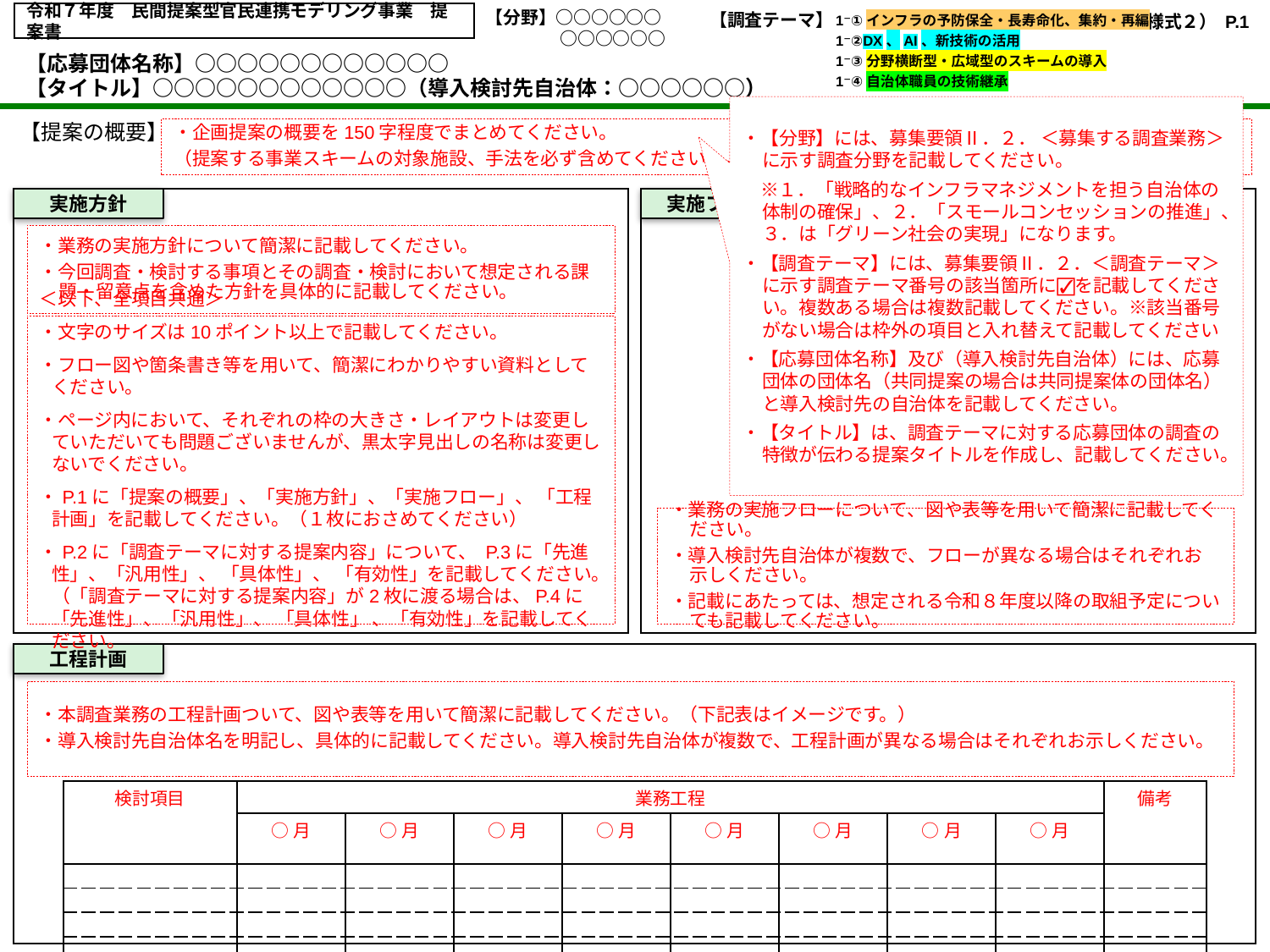

令和７年度　民間提案型官民連携モデリング事業　提案書
（様式２） P.1
【分野】○○○○○○
　　　　 ○○○○○○
２．スモールコンセッションの推進
# 【調査テーマ】
1⁻①インフラの予防保全・長寿命化、集約・再編
1⁻②DX、AI、新技術の活用
1⁻③分野横断型・広域型のスキームの導入
1⁻④自治体職員の技術継承
2⁻①バンドリング（複数施設を一括して事業化）
2⁻②新たな資金調達手法の活用
【応募団体名称】○○○○○○○○○○○○
【タイトル】○○○○○○○○○○○○（導入検討先自治体：○○○○○○）
３．グリーン社会の実現
・【分野】には、募集要領Ⅱ．２． ＜募集する調査業務＞に示す調査分野を記載してください。
　※１．「戦略的なインフラマネジメントを担う自治体の体制の確保」、２．「スモールコンセッションの推進」、３．は「グリーン社会の実現」になります。
・【調査テーマ】には、募集要領Ⅱ．２．＜調査テーマ＞に示す調査テーマ番号の該当箇所に☑を記載してください。複数ある場合は複数記載してください。※該当番号がない場合は枠外の項目と入れ替えて記載してください
・【応募団体名称】及び（導入検討先自治体）には、応募団体の団体名（共同提案の場合は共同提案体の団体名）と導入検討先の自治体を記載してください。
・【タイトル】は、調査テーマに対する応募団体の調査の特徴が伝わる提案タイトルを作成し、記載してください。
【提案の概要】
3⁻①新技術の活用
3⁻②官と民の共働
・企画提案の概要を150字程度でまとめてください。
（提案する事業スキームの対象施設、手法を必ず含めてください）。

実施方針

実施フロー
・業務の実施方針について簡潔に記載してください。
・今回調査・検討する事項とその調査・検討において想定される課題・留意点を含めた方針を具体的に記載してください。
＜以下、全項目共通＞
・文字のサイズは10ポイント以上で記載してください。
・フロー図や箇条書き等を用いて、簡潔にわかりやすい資料としてください。
・ページ内において、それぞれの枠の大きさ・レイアウトは変更していただいても問題ございませんが、黒太字見出しの名称は変更しないでください。
・P.1に「提案の概要」、「実施方針」、「実施フロー」、 「工程計画」を記載してください。（１枚におさめてください）
・P.2に「調査テーマに対する提案内容」について、 P.3に「先進性」、「汎用性」、 「具体性」、 「有効性」を記載してください。（「調査テーマに対する提案内容」が2枚に渡る場合は、P.4に「先進性」、「汎用性」、 「具体性」 、「有効性」を記載してください。
・業務の実施フローについて、図や表等を用いて簡潔に記載してください。
・導入検討先自治体が複数で、フローが異なる場合はそれぞれお示しください。
・記載にあたっては、想定される令和８年度以降の取組予定についても記載してください。

工程計画
・本調査業務の工程計画ついて、図や表等を用いて簡潔に記載してください。（下記表はイメージです。）
・導入検討先自治体名を明記し、具体的に記載してください。導入検討先自治体が複数で、工程計画が異なる場合はそれぞれお示しください。
| 検討項目 | 業務工程 |  |  |  |  |  |  |  | 備考 |
| --- | --- | --- | --- | --- | --- | --- | --- | --- | --- |
|  | ○月 | ○月 | ○月 | ○月 | ○月 | ○月 | ○月 | ○月 |  |
|  |  |  |  |  |  |  |  |  |  |
|  |  |  |  |  |  |  |  |  |  |
|  |  |  |  |  |  |  |  |  |  |
|  |  |  |  |  |  |  |  |  |  |
|  |  |  |  |  |  |  |  |  |  |